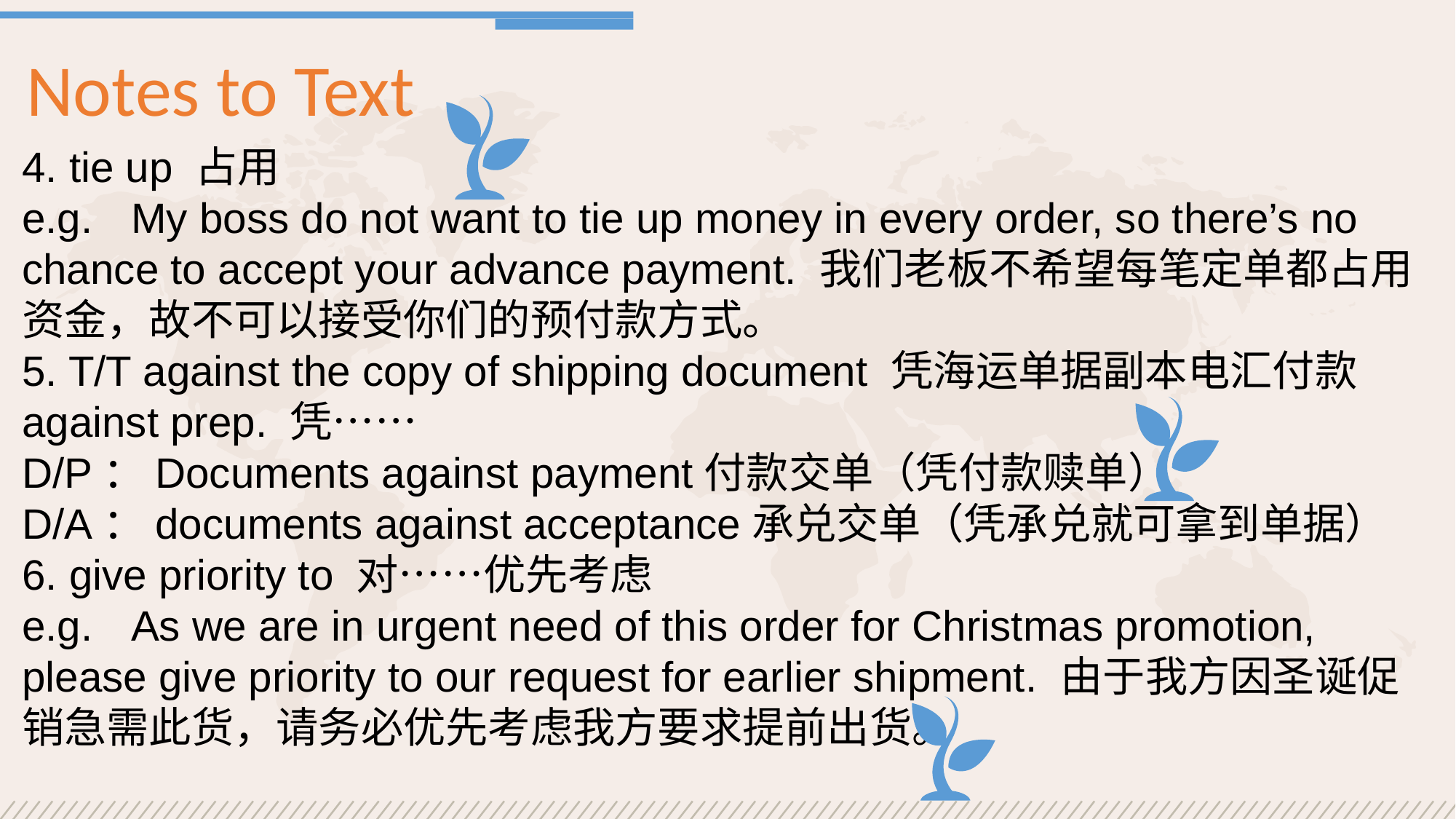

Notes to Text

4. tie up 占用
e.g.	My boss do not want to tie up money in every order, so there’s no chance to accept your advance payment. 我们老板不希望每笔定单都占用资金，故不可以接受你们的预付款方式。
5. T/T against the copy of shipping document 凭海运单据副本电汇付款
against prep. 凭……
D/P：Documents against payment付款交单（凭付款赎单）
D/A：documents against acceptance承兑交单（凭承兑就可拿到单据）
6. give priority to 对……优先考虑
e.g.	As we are in urgent need of this order for Christmas promotion, please give priority to our request for earlier shipment. 由于我方因圣诞促销急需此货，请务必优先考虑我方要求提前出货。